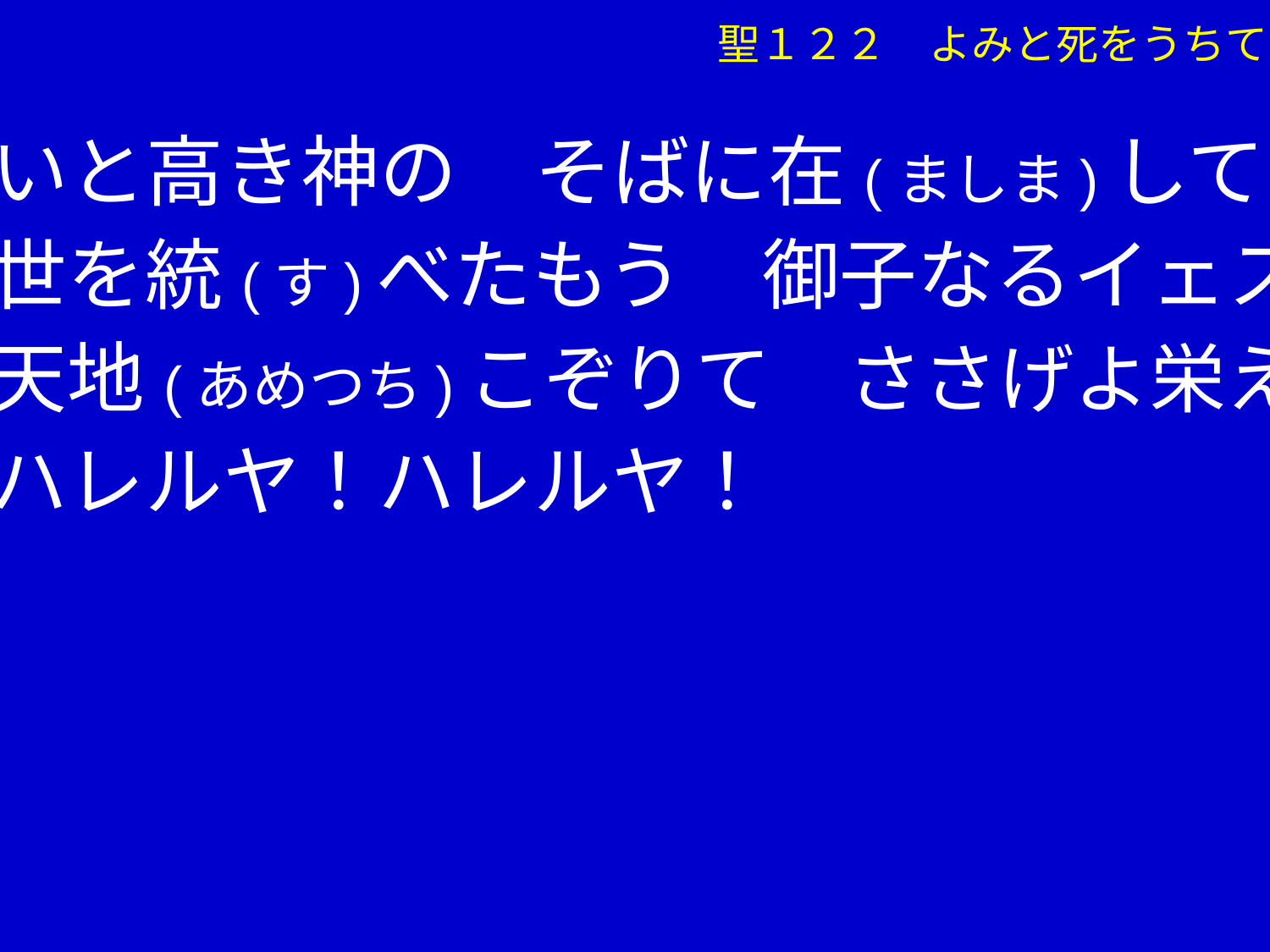

聖１２２　よみと死をうちて
➂いと高き神の　そばに在(ましま)して
　 世を統(す)べたもう　御子なるイェスに
　 天地(あめつち)こぞりて　ささげよ栄えを
　 ハレルヤ！ハレルヤ！